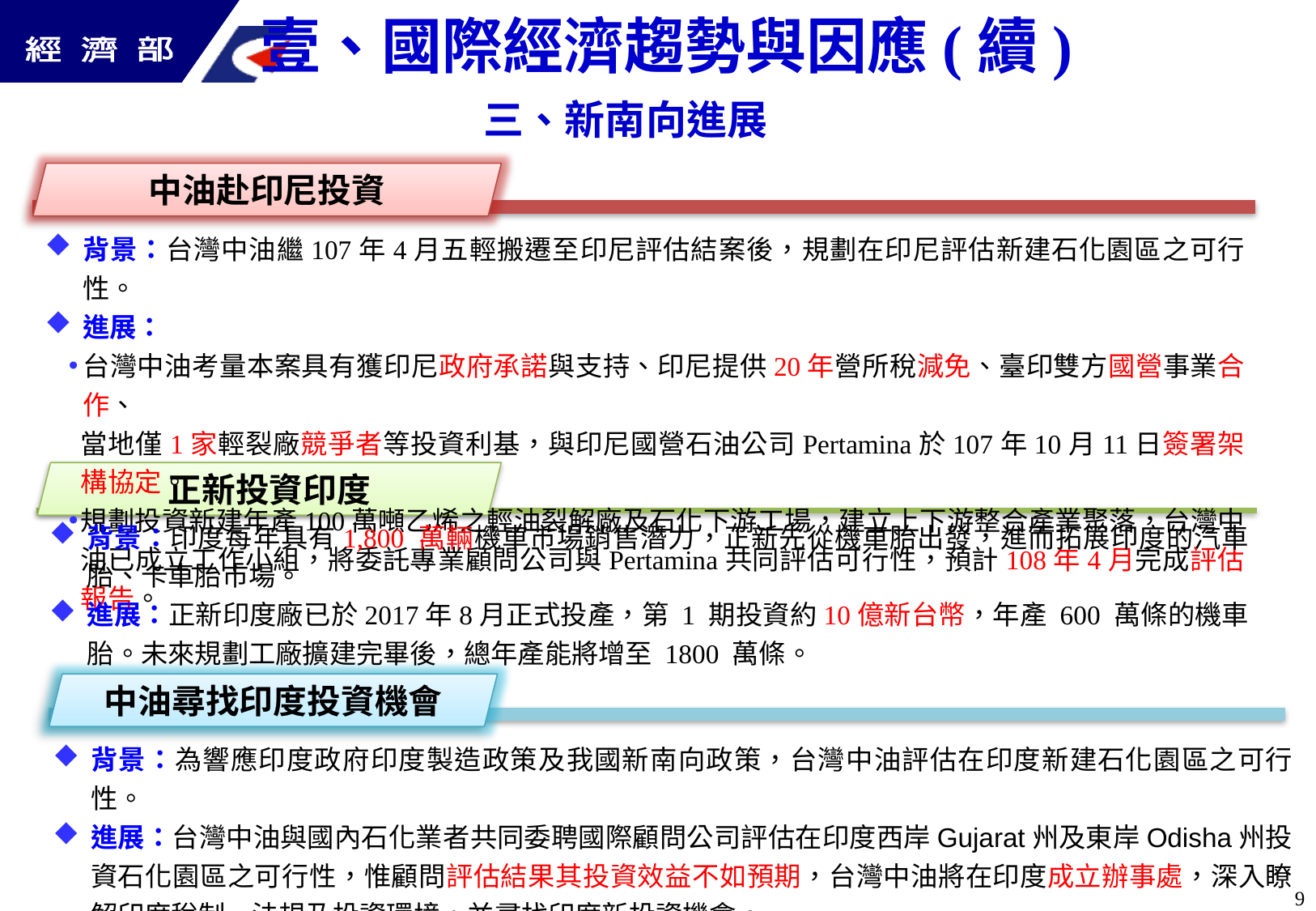

壹、國際經濟趨勢與因應(續)
三、新南向進展
中油赴印尼投資
背景：台灣中油繼107年4月五輕搬遷至印尼評估結案後，規劃在印尼評估新建石化園區之可行性。
進展：
台灣中油考量本案具有獲印尼政府承諾與支持、印尼提供20年營所稅減免、臺印雙方國營事業合作、
當地僅1家輕裂廠競爭者等投資利基，與印尼國營石油公司Pertamina於107年10月11日簽署架構協定。
規劃投資新建年產100萬噸乙烯之輕油裂解廠及石化下游工場，建立上下游整合產業聚落，台灣中油已成立工作小組，將委託專業顧問公司與Pertamina共同評估可行性，預計108年4月完成評估報告。
正新投資印度
背景：印度每年具有1,800 萬輛機車市場銷售潛力，正新先從機車胎出發，進而拓展印度的汽車胎、卡車胎市場。
進展：正新印度廠已於2017年8月正式投產，第 1 期投資約10億新台幣，年產 600 萬條的機車胎。未來規劃工廠擴建完畢後，總年產能將增至 1800 萬條。
中油尋找印度投資機會
背景：為響應印度政府印度製造政策及我國新南向政策，台灣中油評估在印度新建石化園區之可行性。
進展：台灣中油與國內石化業者共同委聘國際顧問公司評估在印度西岸Gujarat州及東岸Odisha州投資石化園區之可行性，惟顧問評估結果其投資效益不如預期，台灣中油將在印度成立辦事處，深入瞭解印度稅制、法規及投資環境，並尋找印度新投資機會。